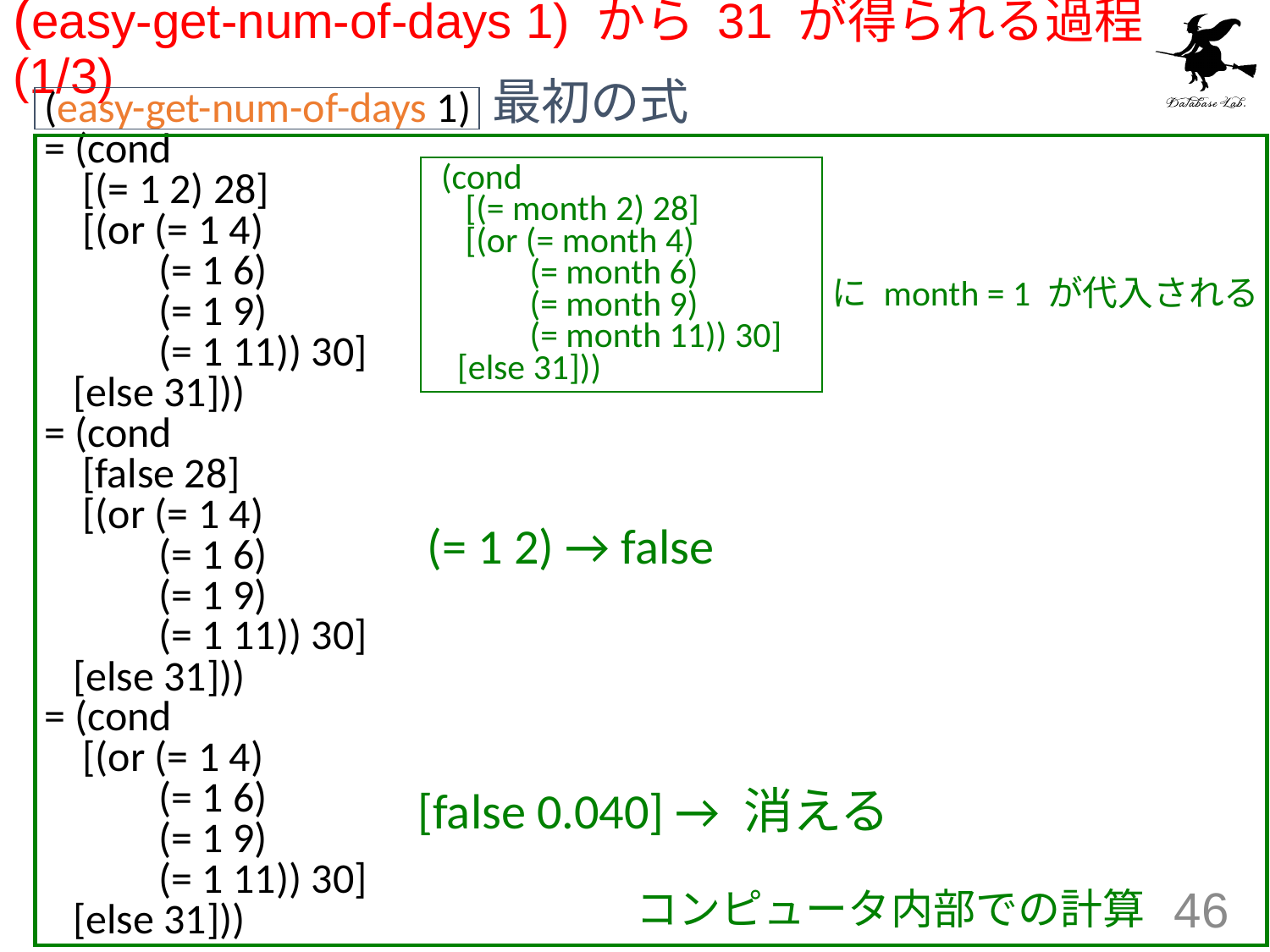

# (easy-get-num-of-days 1) から 31 が得られる過程 (1/3)
最初の式
(easy-get-num-of-days 1)
= (cond
    [(= 1 2) 28]
    [(or (= 1 4)
            (= 1 6)
            (= 1 9)
            (= 1 11)) 30]
   [else 31]))
= (cond
    [false 28]
    [(or (= 1 4)
            (= 1 6)
            (= 1 9)
            (= 1 11)) 30]
   [else 31]))
= (cond
    [(or (= 1 4)
            (= 1 6)
            (= 1 9)
            (= 1 11)) 30]
   [else 31]))

 (cond
    [(= month 2) 28]
    [(or (= month 4)
            (= month 6)
            (= month 9)
            (= month 11)) 30]
   [else 31]))
に month = 1 が代入される
(= 1 2) → false
[false 0.040] → 消える
コンピュータ内部での計算
46